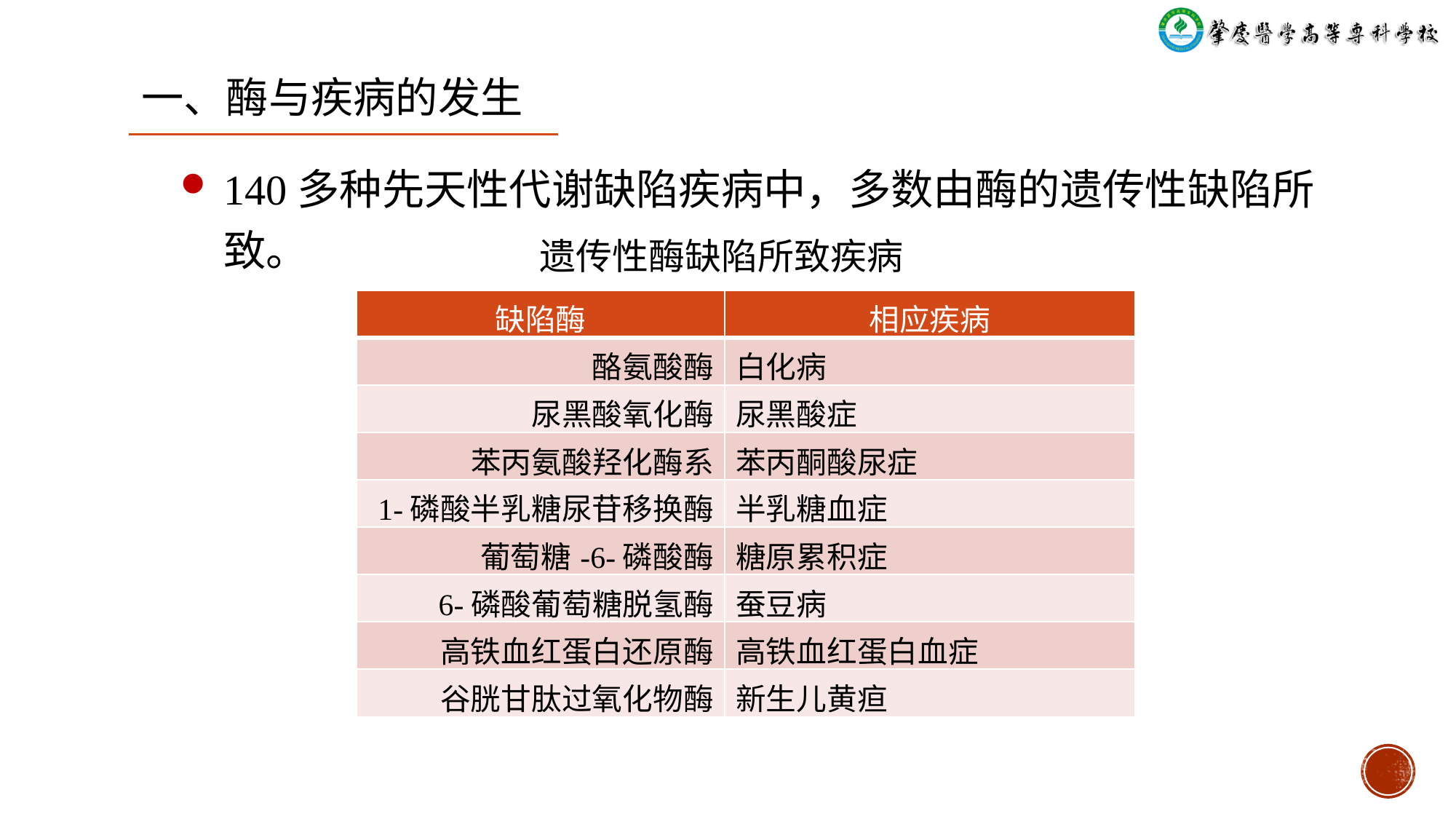

一、酶与疾病的发生
140多种先天性代谢缺陷疾病中，多数由酶的遗传性缺陷所致。
# 遗传性酶缺陷所致疾病
| 缺陷酶 | 相应疾病 |
| --- | --- |
| 酪氨酸酶 | 白化病 |
| 尿黑酸氧化酶 | 尿黑酸症 |
| 苯丙氨酸羟化酶系 | 苯丙酮酸尿症 |
| 1-磷酸半乳糖尿苷移换酶 | 半乳糖血症 |
| 葡萄糖-6-磷酸酶 | 糖原累积症 |
| 6-磷酸葡萄糖脱氢酶 | 蚕豆病 |
| 高铁血红蛋白还原酶 | 高铁血红蛋白血症 |
| 谷胱甘肽过氧化物酶 | 新生儿黄疸 |